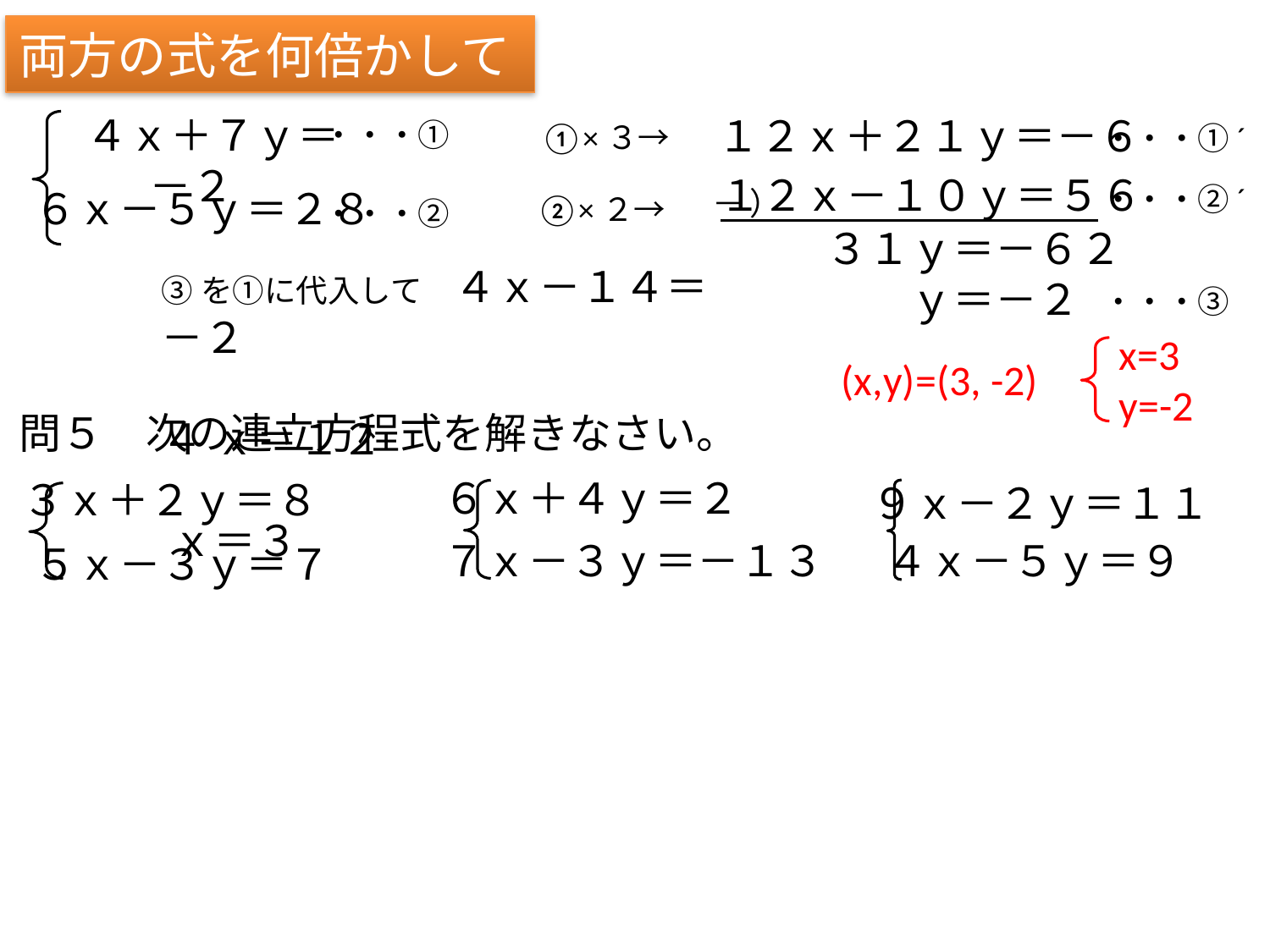

両方の式を何倍かして
４ｘ＋７ｙ＝－２
１２ｘ＋２１ｙ＝－６
・・・①

①×３→
・・・①´
１２ｘ－１０ｙ＝５６
・・・②´
６ｘ－５ｙ＝２８
－
）
②×２→
・・・②
３１ｙ＝－６２
　ｙ＝－２
③を①に代入して　４ｘ－１４＝－２
　　 　　　　　　　　　　４ ｘ＝１２
　　　　　　　　　　　　　  ｘ＝３
・・・③
x=3
y=-2

(x,y)=(3, -2)
# 問５　次の連立方程式を解きなさい。
６ｘ＋４ｙ＝２
３ｘ＋２ｙ＝８
９ｘ－２ｙ＝１１

７ｘ－３ｙ＝－１３
４ｘ－５ｙ＝９
５ｘ－３ｙ＝７